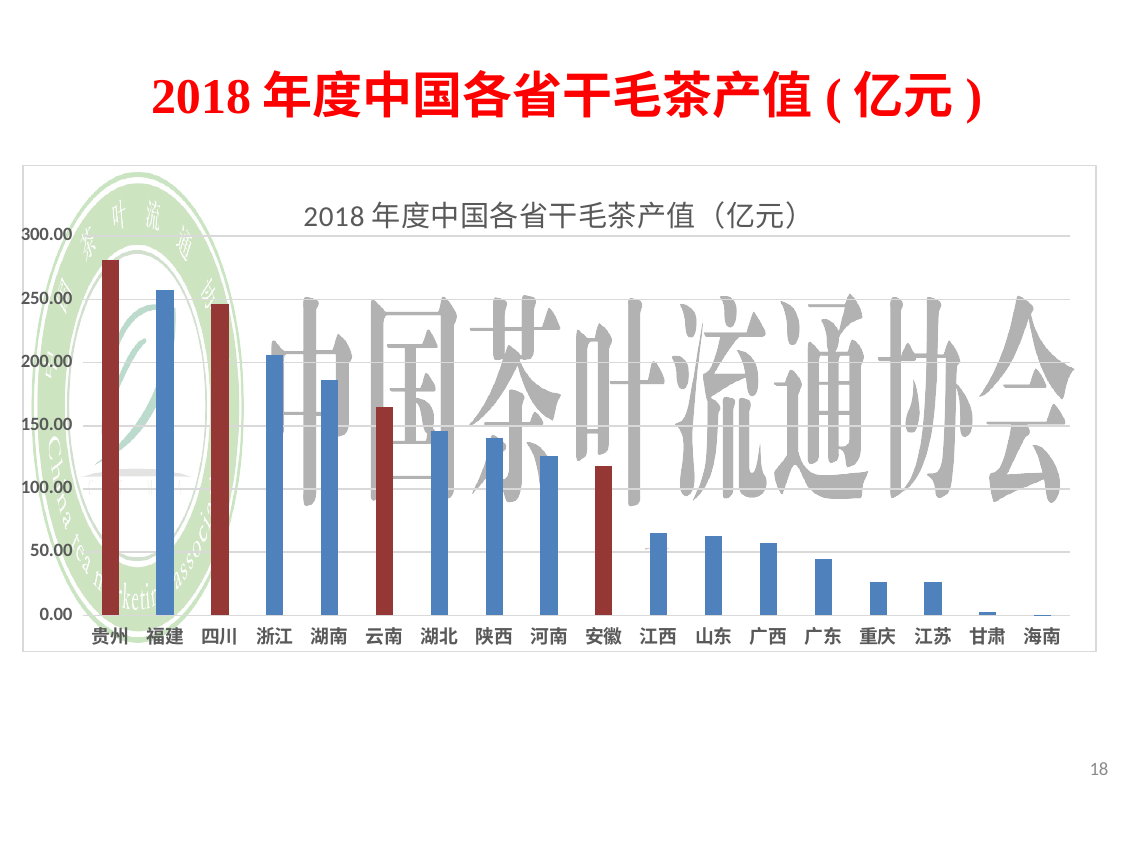

# 2018年度中国各省干毛茶产值(亿元)

### Chart: 2018年度中国各省干毛茶产值（亿元）

| Category |  |
|---|---|
| 贵州 | 281.0 |
| 福建 | 257.36269300000004 |
| 四川 | 246.04158700000002 |
| 浙江 | 206.25429 |
| 湖南 | 186.16956499999998 |
| 云南 | 164.612358 |
| 湖北 | 145.95660900000001 |
| 陕西 | 140.5513 |
| 河南 | 126.324224 |
| 安徽 | 118.01939499999999 |
| 江西 | 64.877257 |
| 山东 | 62.84586899999999 |
| 广西 | 56.966359 |
| 广东 | 44.342131 |
| 重庆 | 26.487568 |
| 江苏 | 26.224913 |
| 甘肃 | 2.820677 |
| 海南 | 0.488209 |
18